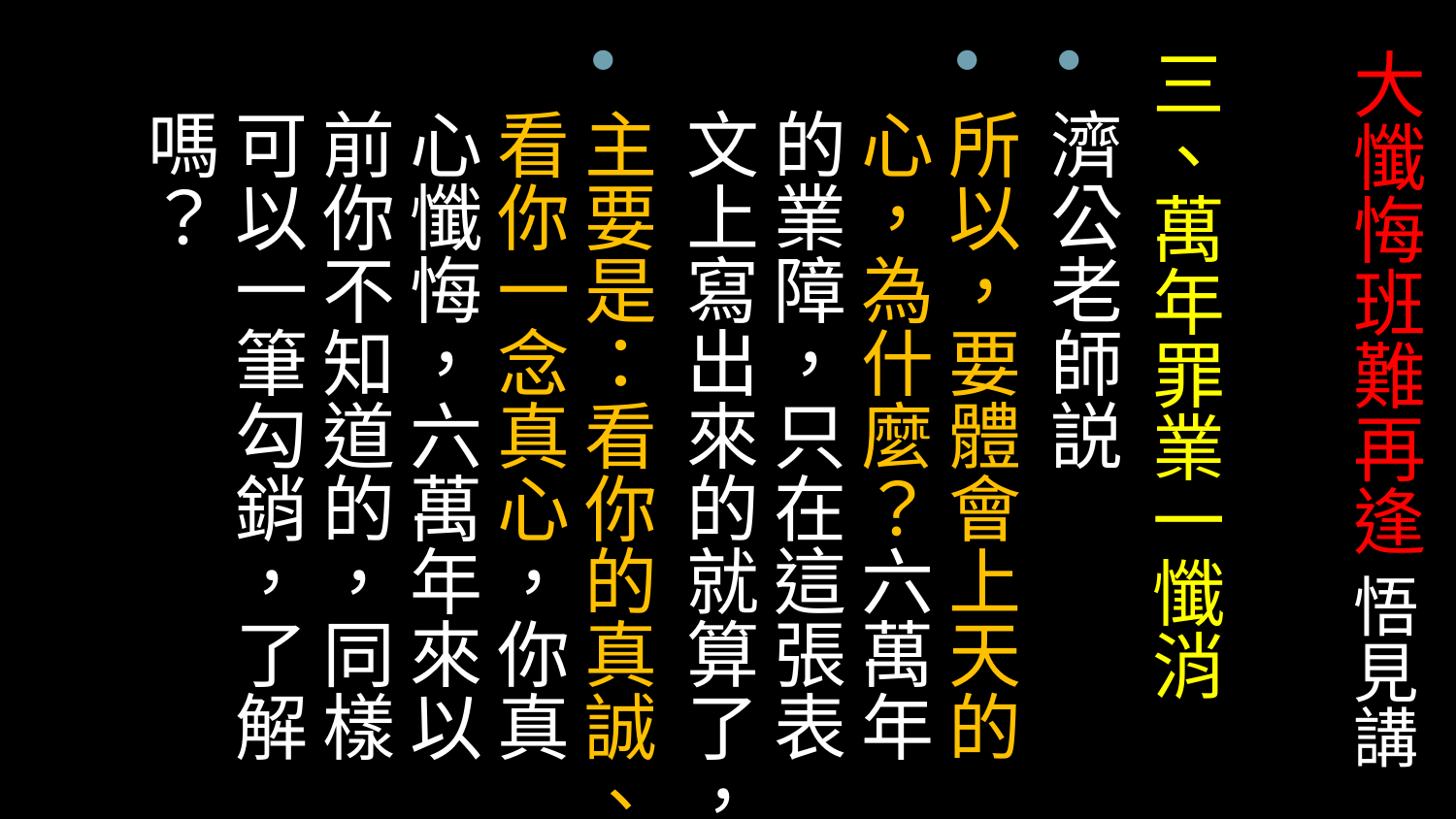

# 大懺悔班難再逢 悟見講
三、萬年罪業一懺消
濟公老師説
所以，要體會上天的心，為什麼？六萬年的業障，只在這張表文上寫出來的就算了，
主要是：看你的真誠、看你一念真心，你真心懺悔，六萬年來以前你不知道的，同樣可以一筆勾銷，了解嗎？